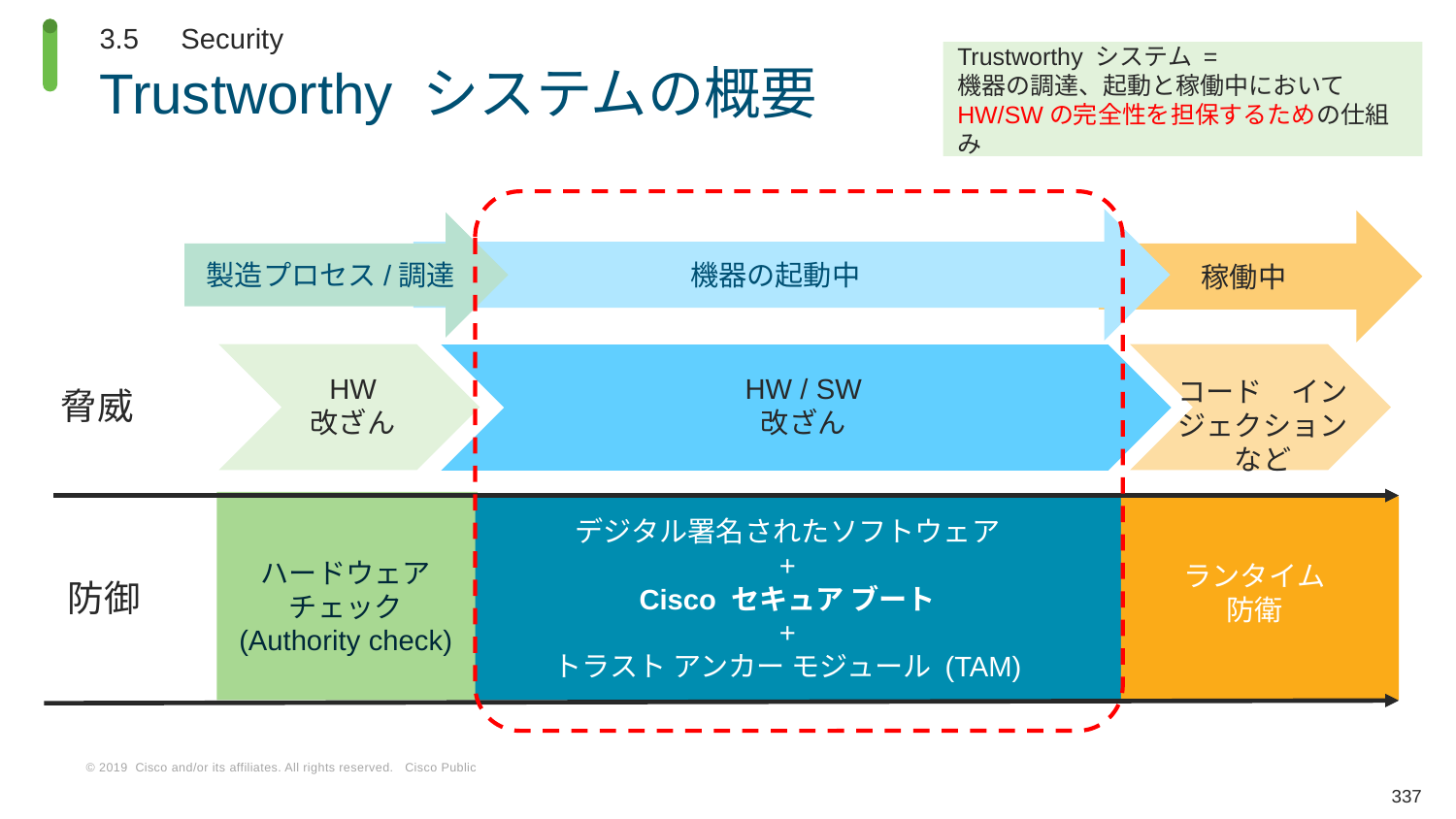

3.5　Security
Trustworthy システム =
機器の調達、起動と稼働中において
HW/SWの完全性を担保するための仕組み
# Trustworthy システムの概要

機器の起動中
稼働中
製造プロセス/調達

HW
改ざん

HW / SW
改ざん
コード　イン
ジェクションなど

デジタル署名されたソフトウェア
+
Cisco セキュア ブート
+
トラスト アンカー モジュール (TAM)
ハードウェア
チェック
(Authority check)
ランタイム
防衛
脅威

防御
337